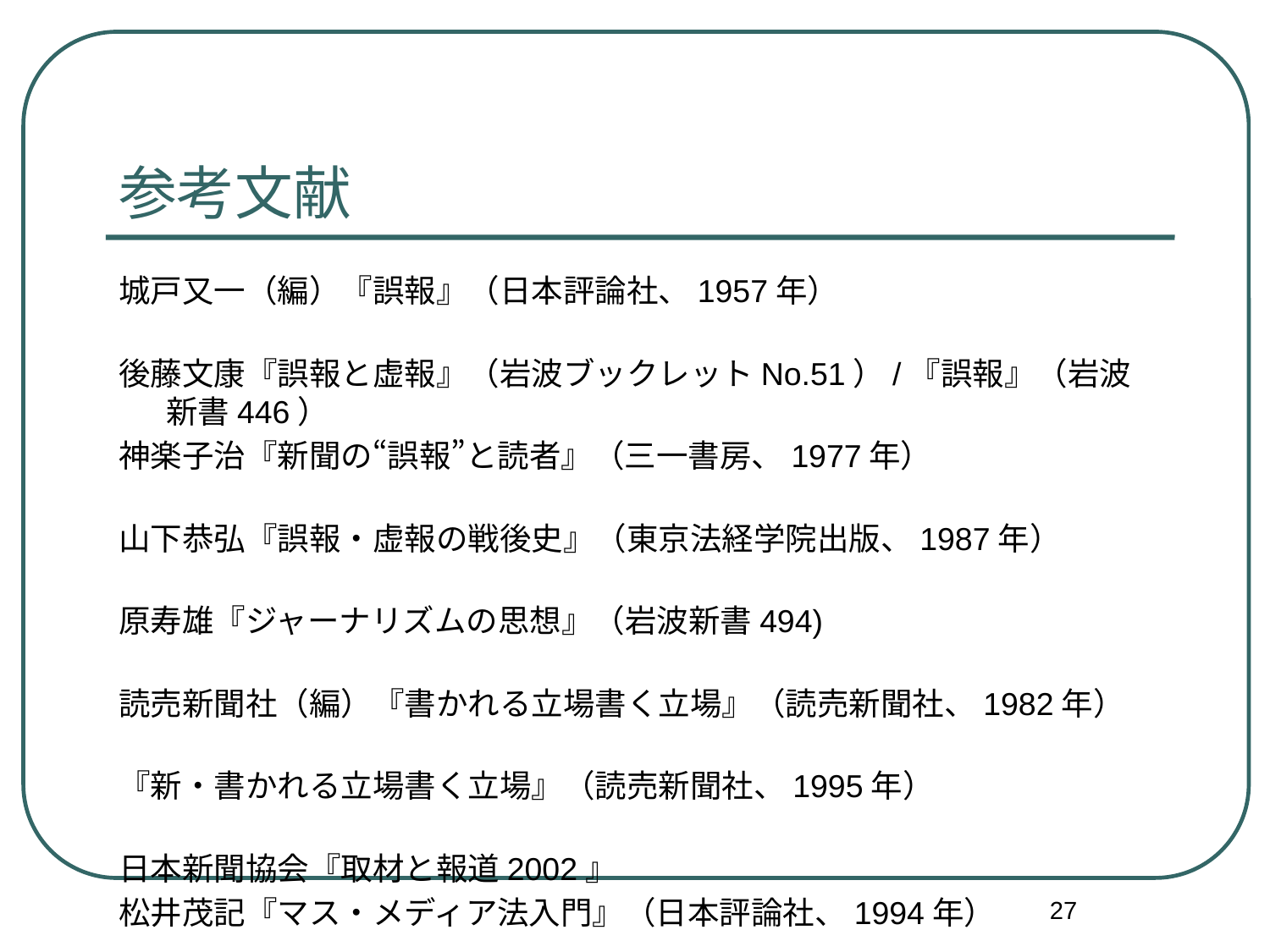

# 参考文献
城戸又一（編）『誤報』（日本評論社、1957年）
後藤文康『誤報と虚報』（岩波ブックレットNo.51）/『誤報』（岩波新書446）
神楽子治『新聞の“誤報”と読者』（三一書房、1977年）
山下恭弘『誤報・虚報の戦後史』（東京法経学院出版、1987年）
原寿雄『ジャーナリズムの思想』（岩波新書494)
読売新聞社（編）『書かれる立場書く立場』（読売新聞社、1982年）
『新・書かれる立場書く立場』（読売新聞社、1995年）
日本新聞協会『取材と報道2002』
松井茂記『マス・メディア法入門』（日本評論社、1994年）
村上孝止『プライバシーＶＳマスメディア』（学陽書房、1996年）
ほかに浅野健一／渡辺武達／清水英夫／奥平康弘／田嶋泰彦ら
27